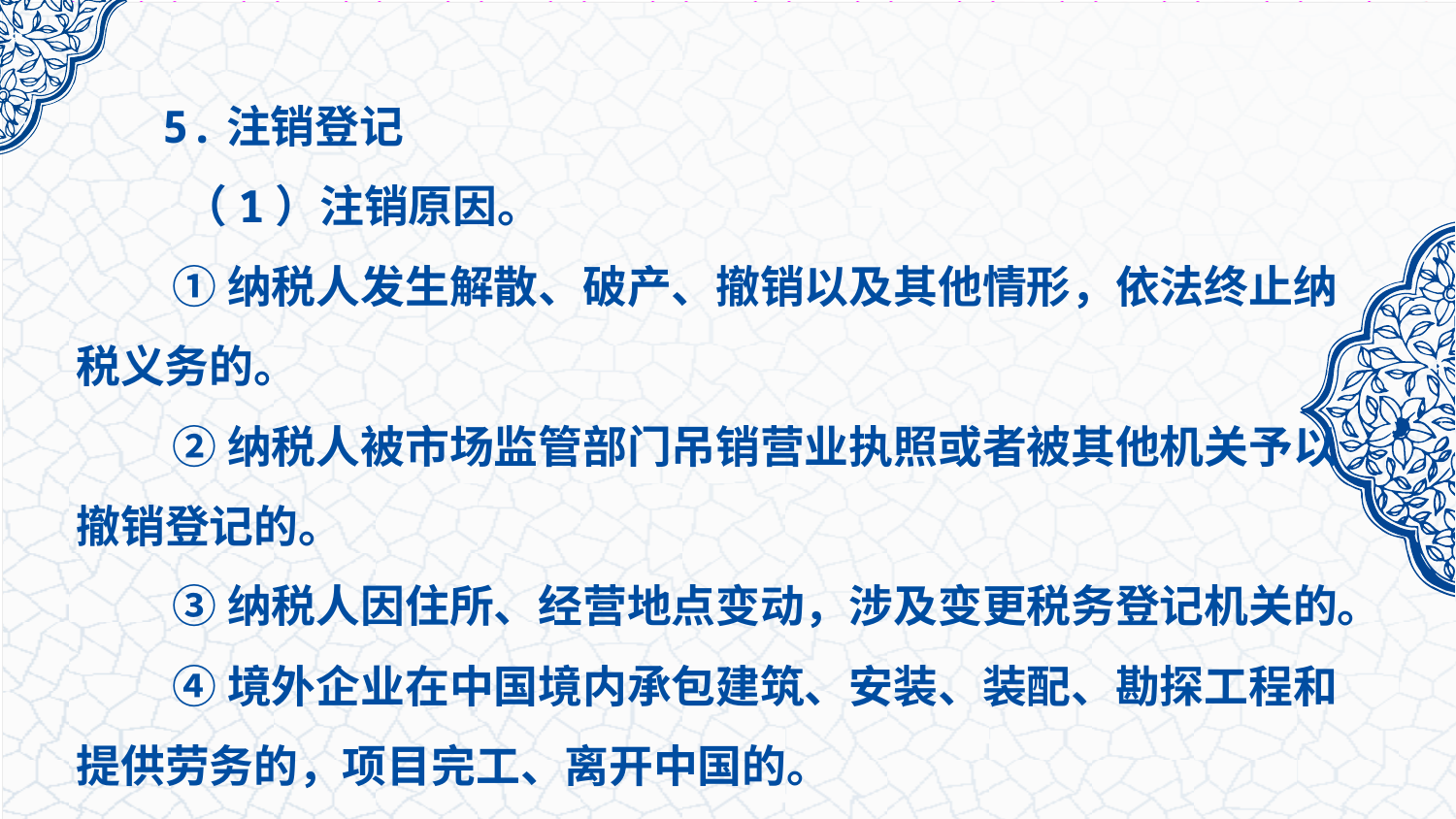

5.注销登记
 （1）注销原因。
 ①纳税人发生解散、破产、撤销以及其他情形，依法终止纳税义务的。
 ②纳税人被市场监管部门吊销营业执照或者被其他机关予以撤销登记的。
 ③纳税人因住所、经营地点变动，涉及变更税务登记机关的。
 ④境外企业在中国境内承包建筑、安装、装配、勘探工程和提供劳务的，项目完工、离开中国的。